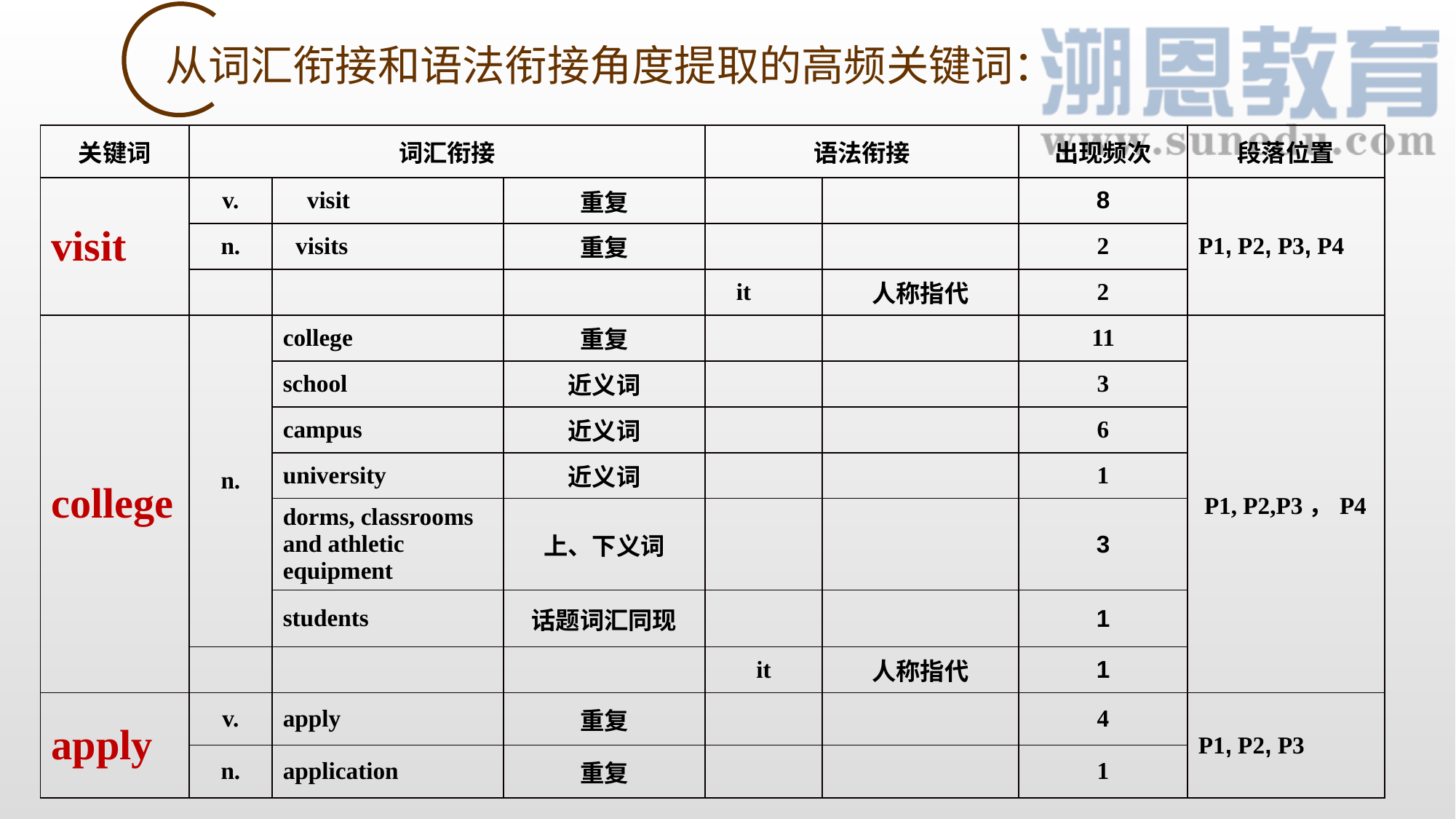

从词汇衔接和语法衔接角度提取的高频关键词：
| 关键词 | 词汇衔接 |  |  | 语法衔接 |  | 出现频次 | 段落位置 |
| --- | --- | --- | --- | --- | --- | --- | --- |
| visit | v. | visit | 重复 |  |  | 8 | P1, P2, P3, P4 |
|  | n. | visits | 重复 |  |  | 2 |  |
|  |  |  |  | it | 人称指代 | 2 |  |
| college | n. | college | 重复 |  |  | 11 | P1, P2,P3，P4 |
|  |  | school | 近义词 |  |  | 3 |  |
|  |  | campus | 近义词 |  |  | 6 |  |
|  |  | university | 近义词 |  |  | 1 |  |
|  |  | dorms, classrooms and athletic equipment | 上、下义词 |  |  | 3 |  |
|  |  | students | 话题词汇同现 |  |  | 1 |  |
|  |  |  |  | it | 人称指代 | 1 |  |
| apply | v. | apply | 重复 |  |  | 4 | P1, P2, P3 |
|  | n. | application | 重复 |  |  | 1 |  |